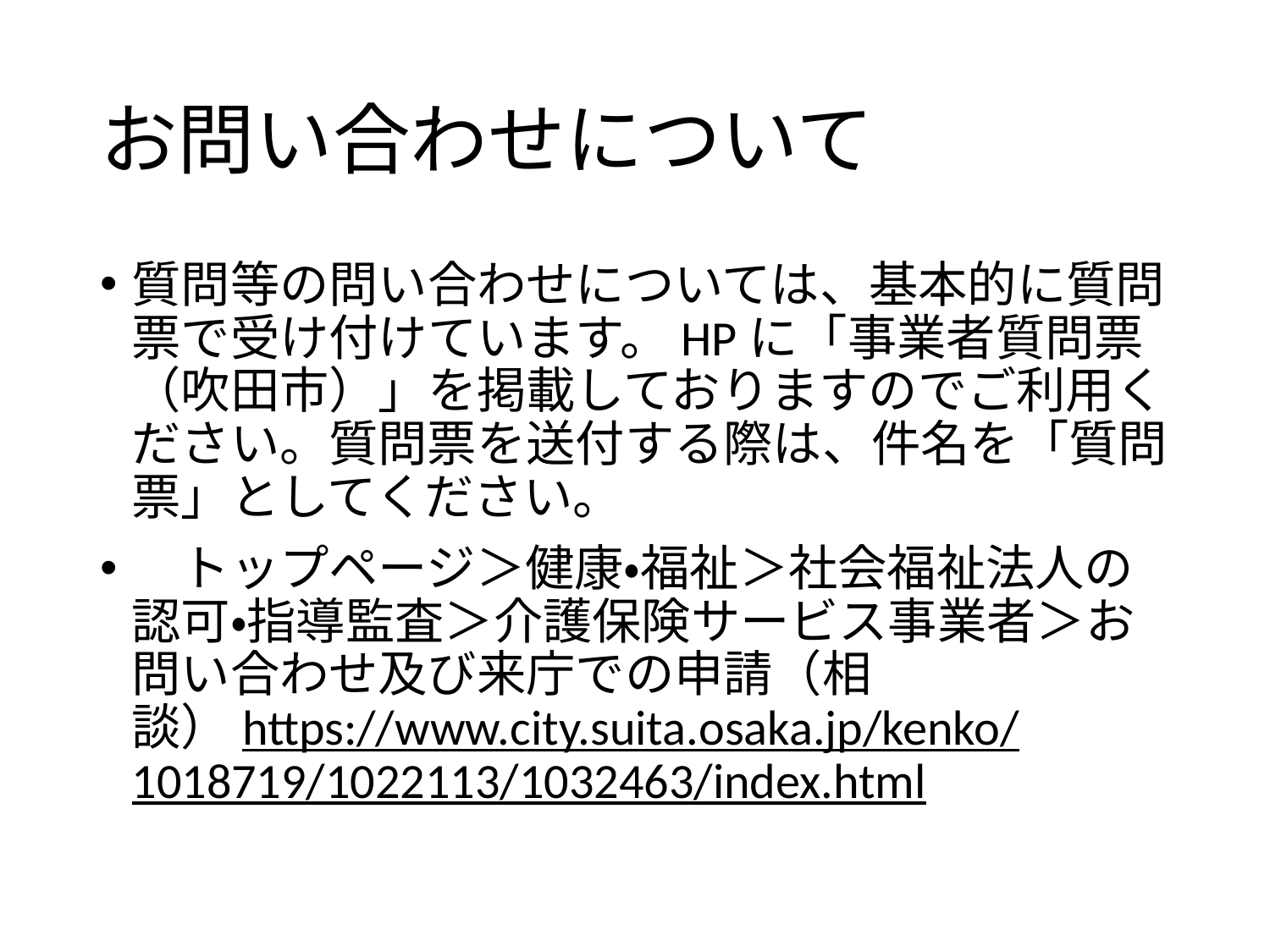

# お問い合わせについて
質問等の問い合わせについては、基本的に質問票で受け付けています。HPに「事業者質問票（吹田市）」を掲載しておりますのでご利用ください。質問票を送付する際は、件名を「質問票」としてください。
　トップページ＞健康・福祉＞社会福祉法人の認可・指導監査＞介護保険サービス事業者＞お問い合わせ及び来庁での申請（相談）https://www.city.suita.osaka.jp/kenko/1018719/1022113/1032463/index.html